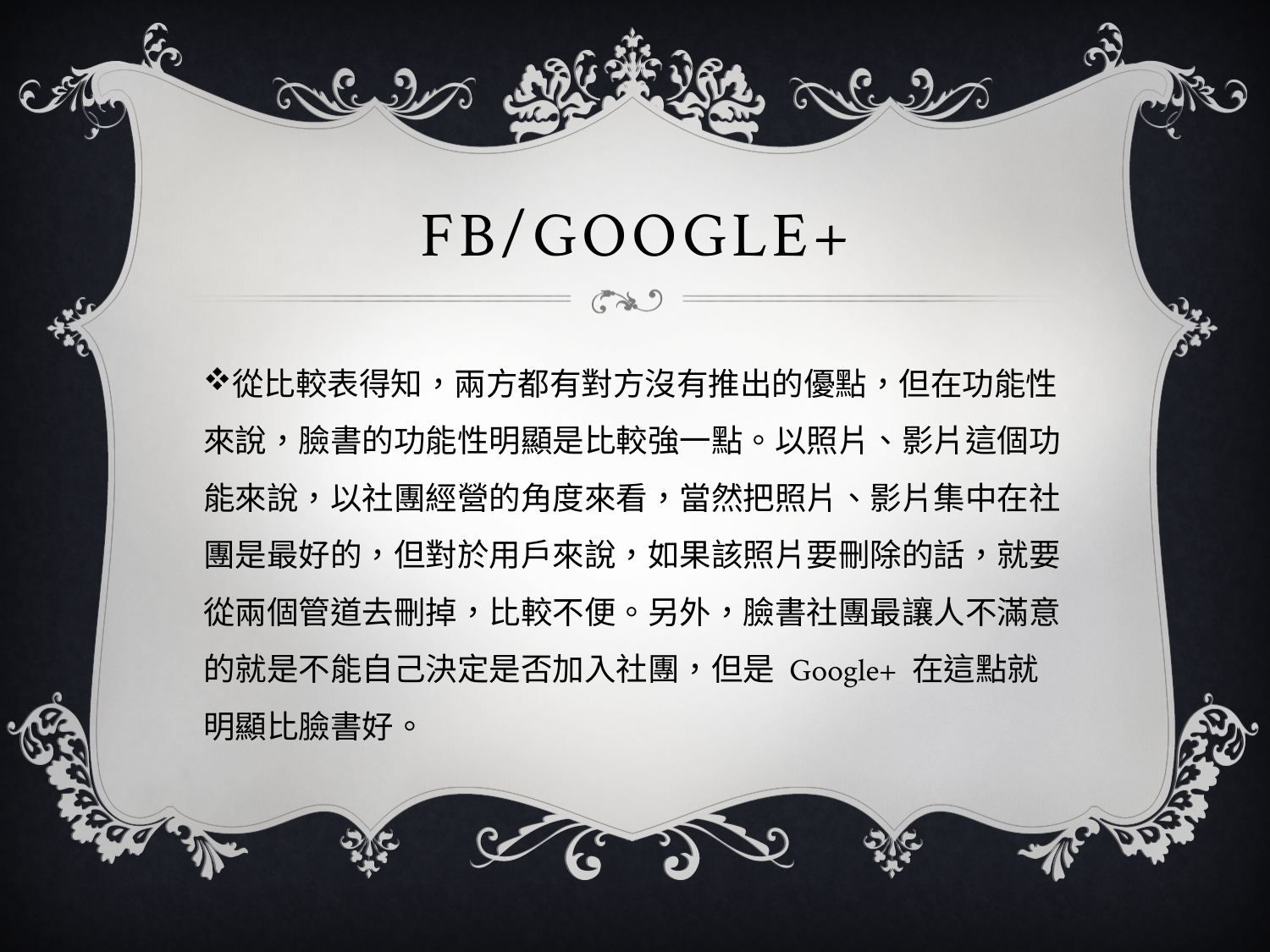

# FB/google+
從比較表得知，兩方都有對方沒有推出的優點，但在功能性來說，臉書的功能性明顯是比較強一點。以照片、影片這個功能來說，以社團經營的角度來看，當然把照片、影片集中在社團是最好的，但對於用戶來說，如果該照片要刪除的話，就要從兩個管道去刪掉，比較不便。另外，臉書社團最讓人不滿意的就是不能自己決定是否加入社團，但是 Google+ 在這點就明顯比臉書好。